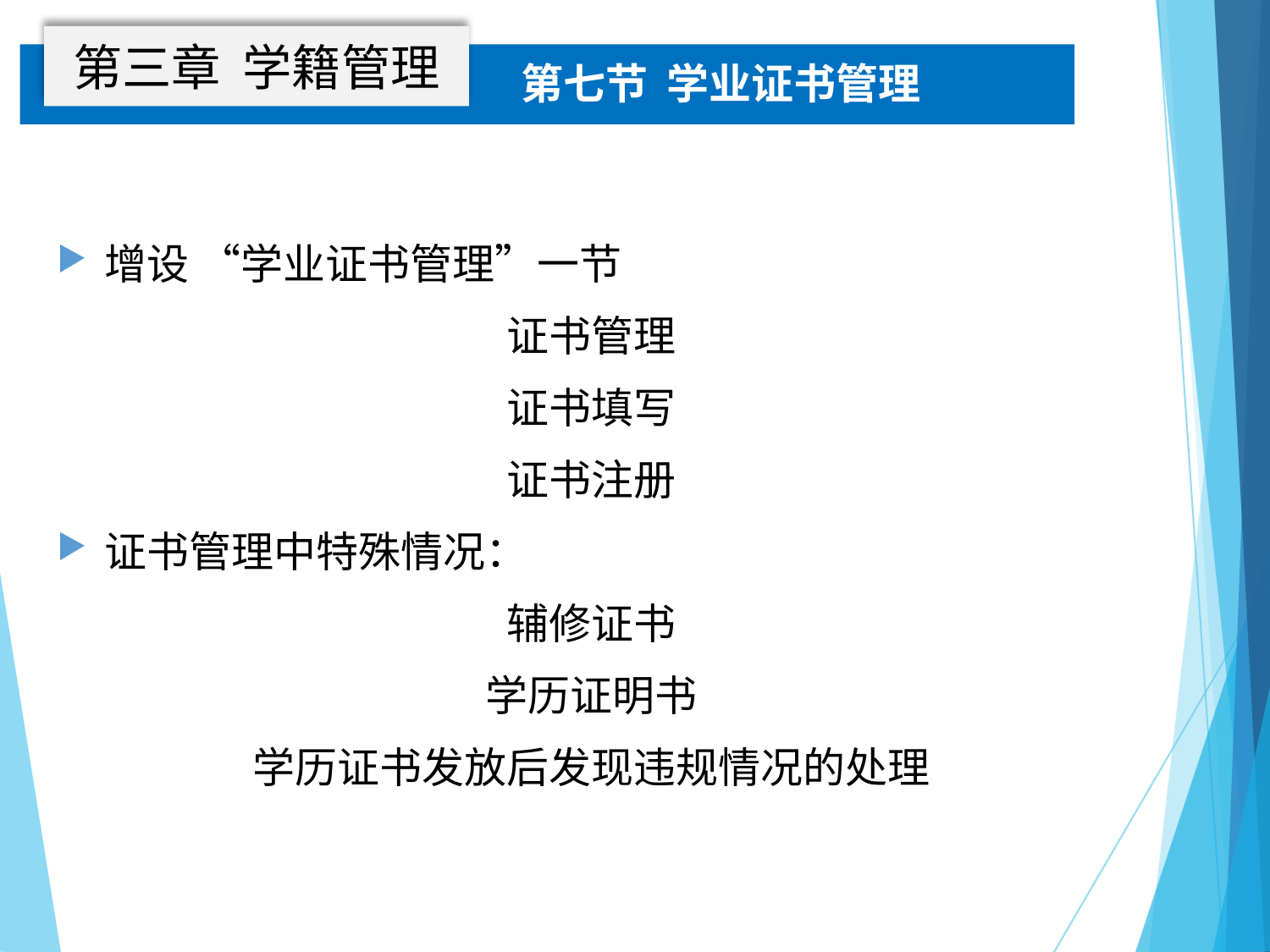

第三章  学籍管理
第七节  学业证书管理
增设 “学业证书管理”一节
证书管理
证书填写
证书注册
证书管理中特殊情况：
辅修证书
学历证明书
学历证书发放后发现违规情况的处理